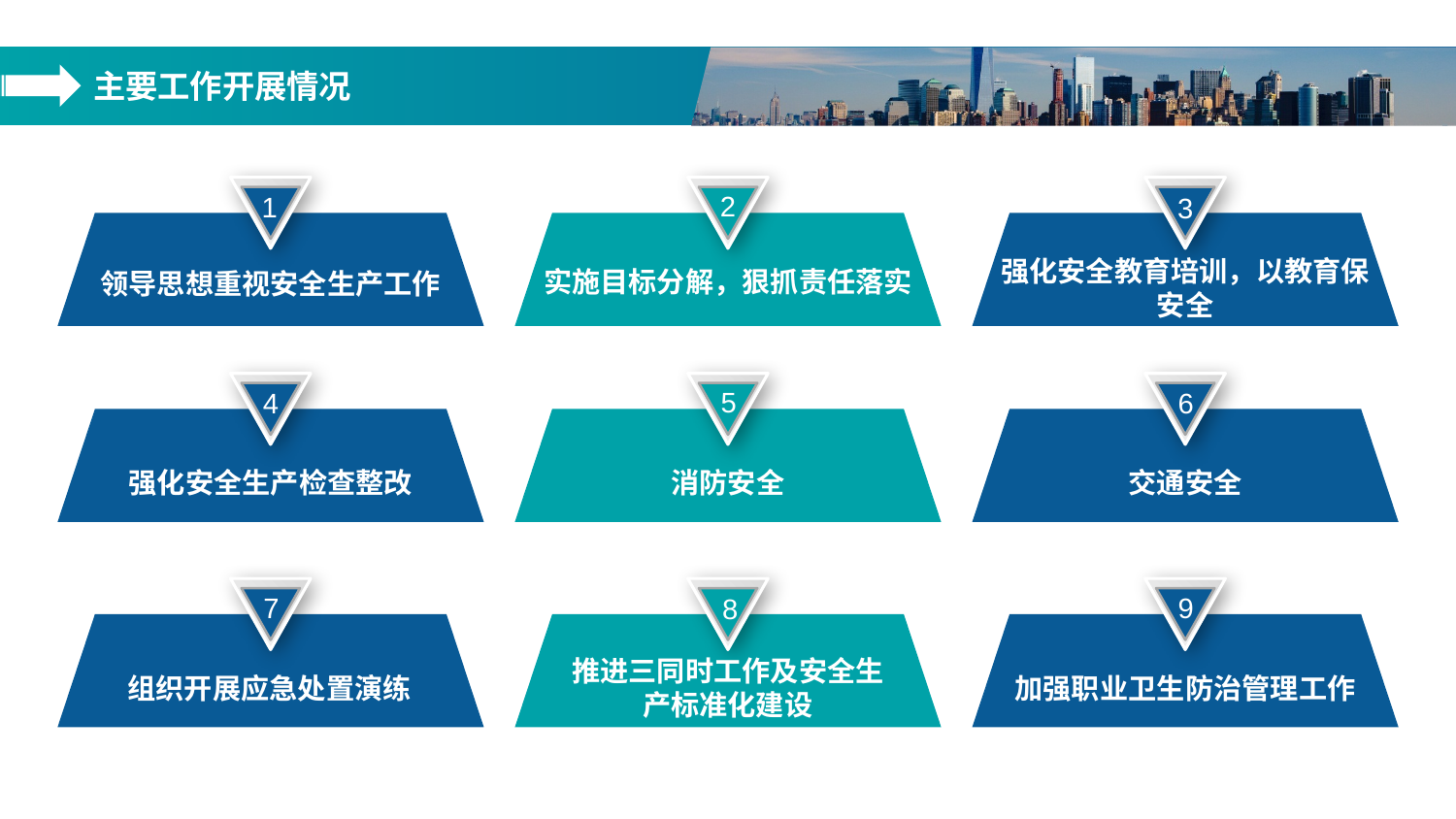

主要工作开展情况

2
1
3

强化安全教育培训，以教育保安全
实施目标分解，狠抓责任落实
领导思想重视安全生产工作

5
4
6

强化安全生产检查整改
消防安全
交通安全

9
7
8

推进三同时工作及安全生产标准化建设
加强职业卫生防治管理工作
组织开展应急处置演练